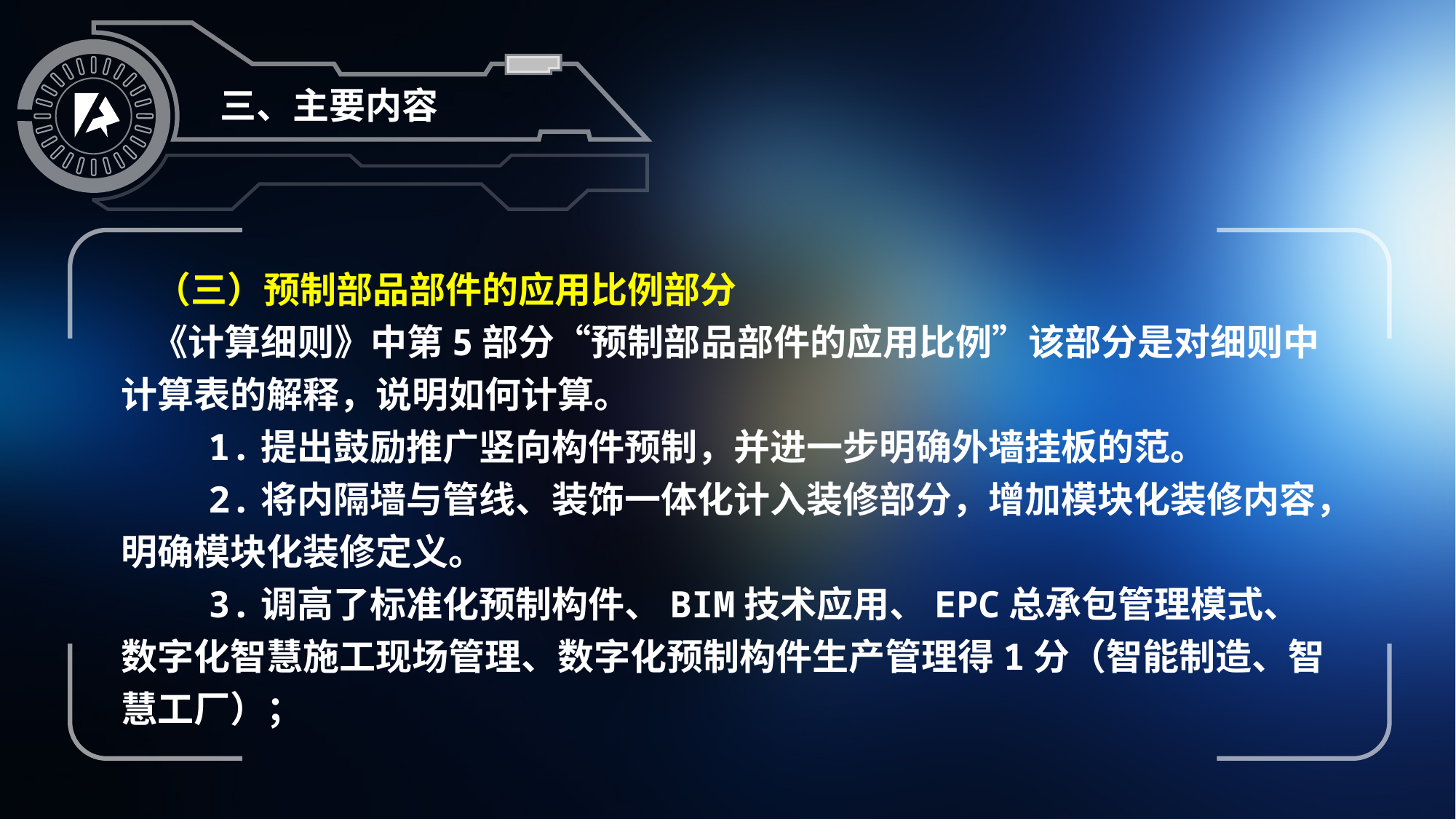

三、主要内容

   （三）预制部品部件的应用比例部分
   《计算细则》中第5部分“预制部品部件的应用比例”该部分是对细则中计算表的解释，说明如何计算。
    1.提出鼓励推广竖向构件预制，并进一步明确外墙挂板的范。
    2.将内隔墙与管线、装饰一体化计入装修部分，增加模块化装修内容，明确模块化装修定义。
    3.调高了标准化预制构件、BIM技术应用、EPC总承包管理模式、数字化智慧施工现场管理、数字化预制构件生产管理得1分（智能制造、智慧工厂）；